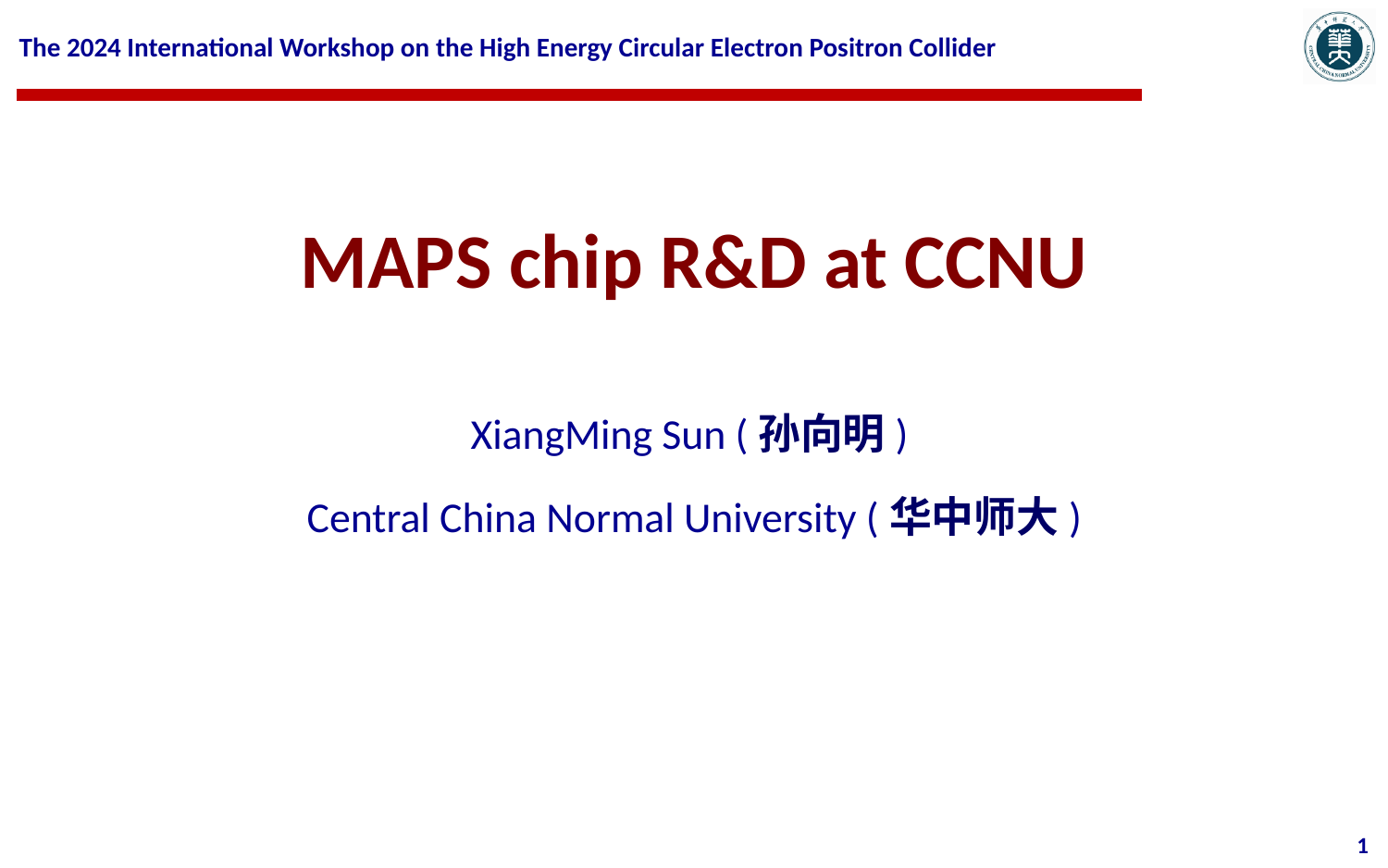

The 2024 International Workshop on the High Energy Circular Electron Positron Collider
MAPS chip R&D at CCNU
XiangMing Sun (孙向明)

Central China Normal University (华中师大)